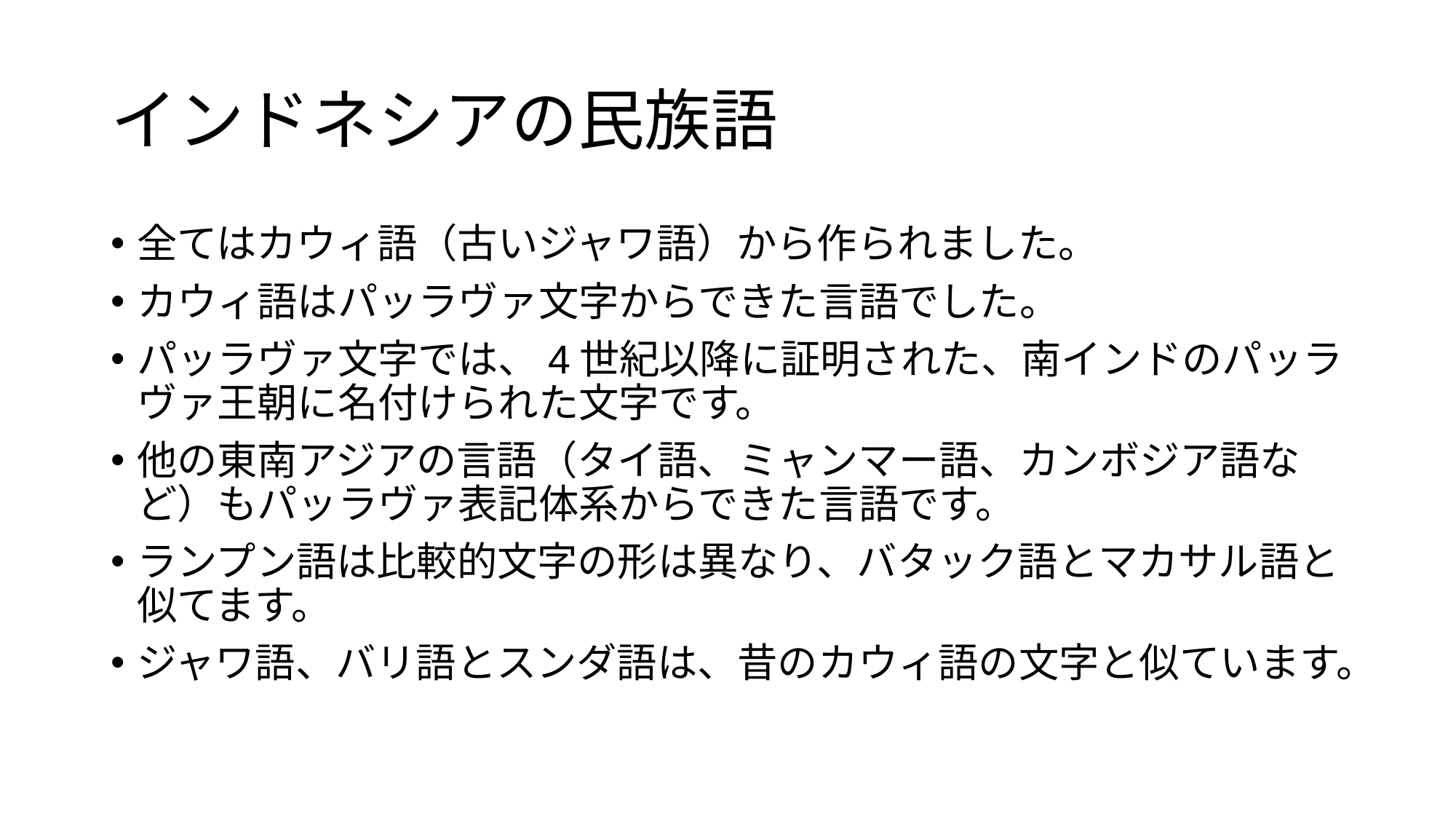

# インドネシアの民族語
全てはカウィ語（古いジャワ語）から作られました。
カウィ語はパッラヴァ文字からできた言語でした。
パッラヴァ文字では、4世紀以降に証明された、南インドのパッラヴァ王朝に名付けられた文字です。
他の東南アジアの言語（タイ語、ミャンマー語、カンボジア語など）もパッラヴァ表記体系からできた言語です。
ランプン語は比較的文字の形は異なり、バタック語とマカサル語と似てます。
ジャワ語、バリ語とスンダ語は、昔のカウィ語の文字と似ています。